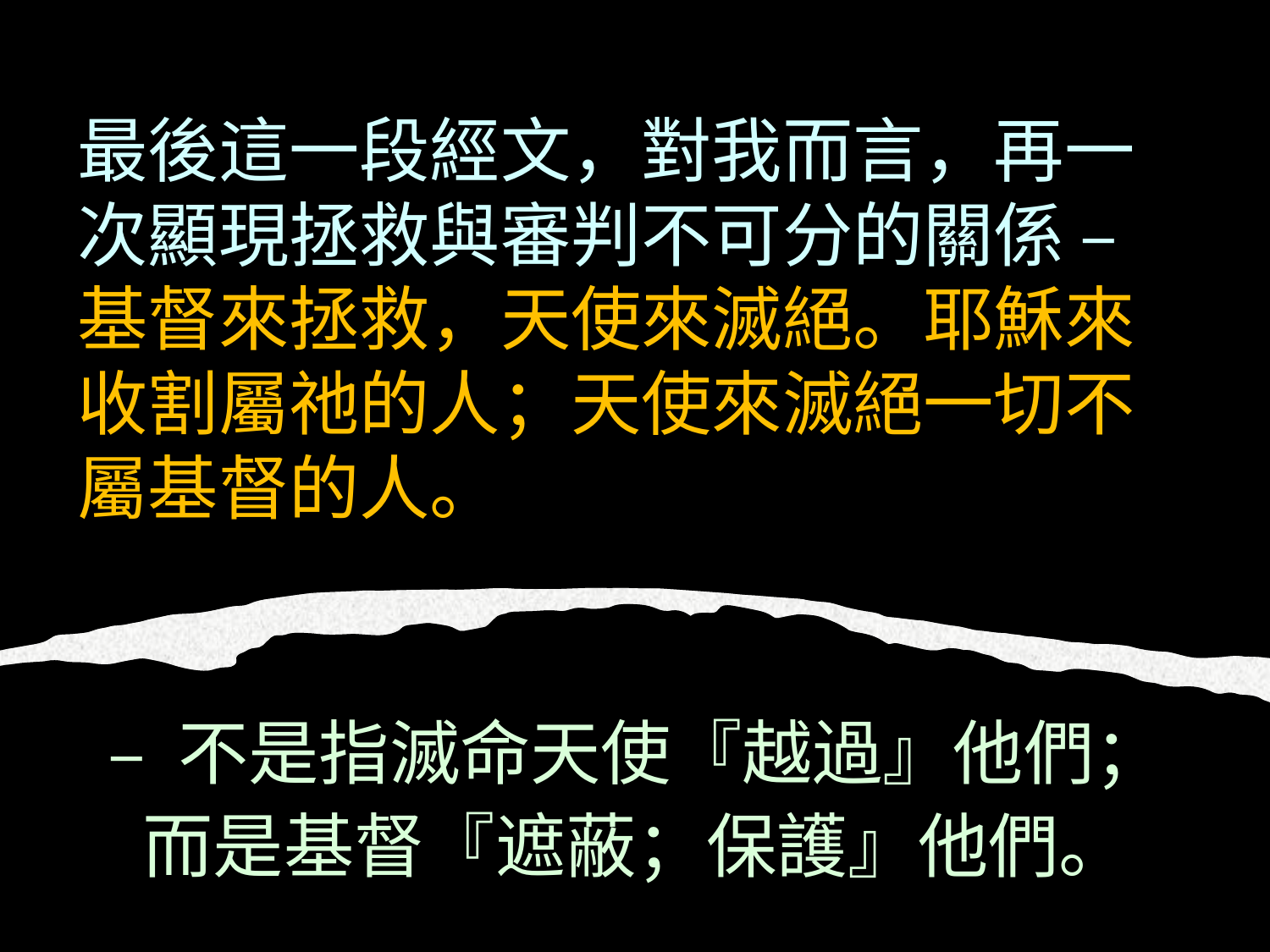

最後這一段經文，對我而言，再一次顯現拯救與審判不可分的關係 – 基督來拯救，天使來滅絕。耶穌來收割屬祂的人；天使來滅絕一切不屬基督的人。

# – 不是指滅命天使『越過』他們；而是基督『遮蔽；保護』他們。